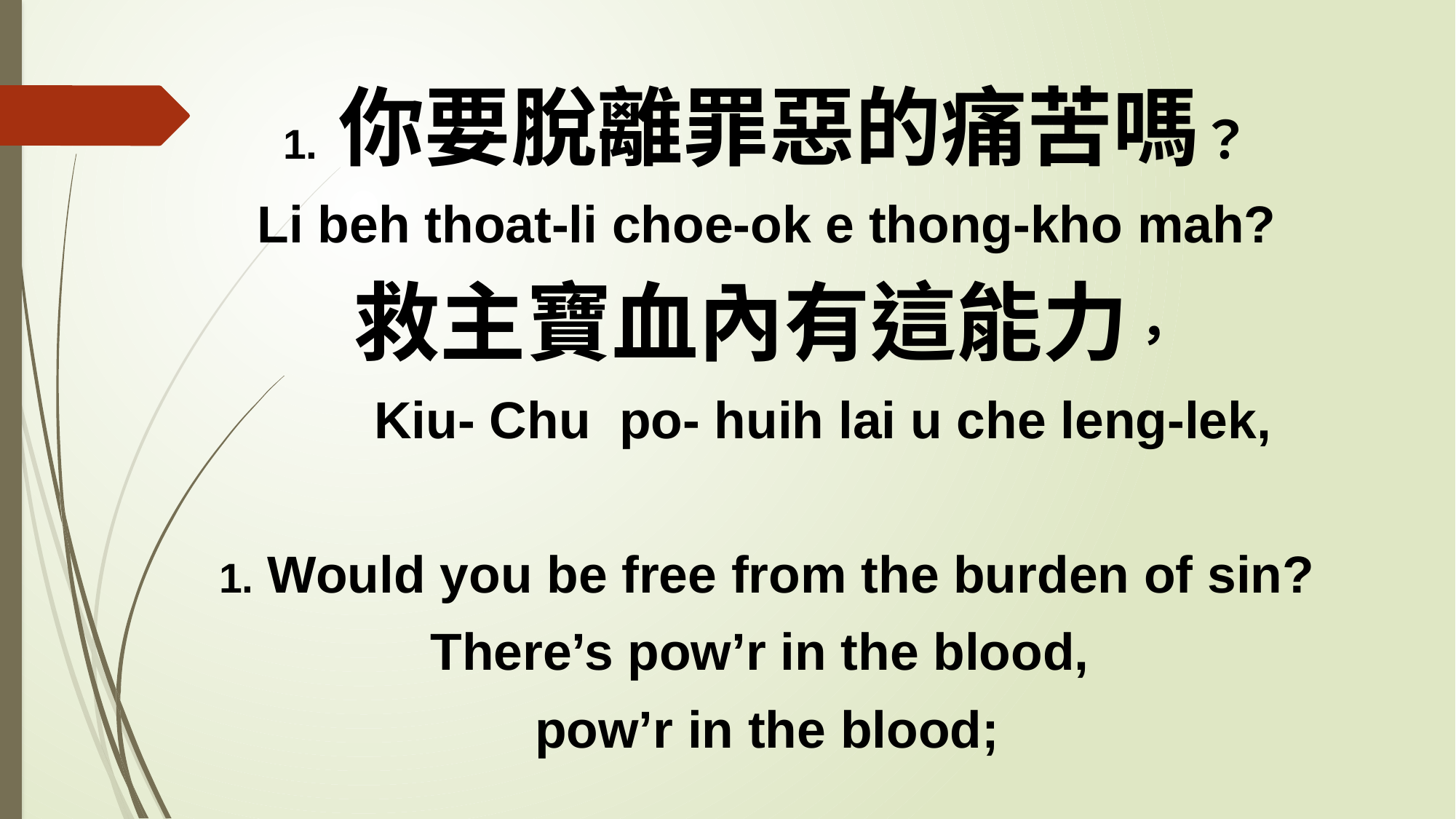

1. 你要脫離罪惡的痛苦嗎？
Li beh thoat-li choe-ok e thong-kho mah?
救主寶血內有這能力，
           Kiu- Chu  po- huih lai u che leng-lek,

1. Would you be free from the burden of sin?
There’s pow’r in the blood,
pow’r in the blood;